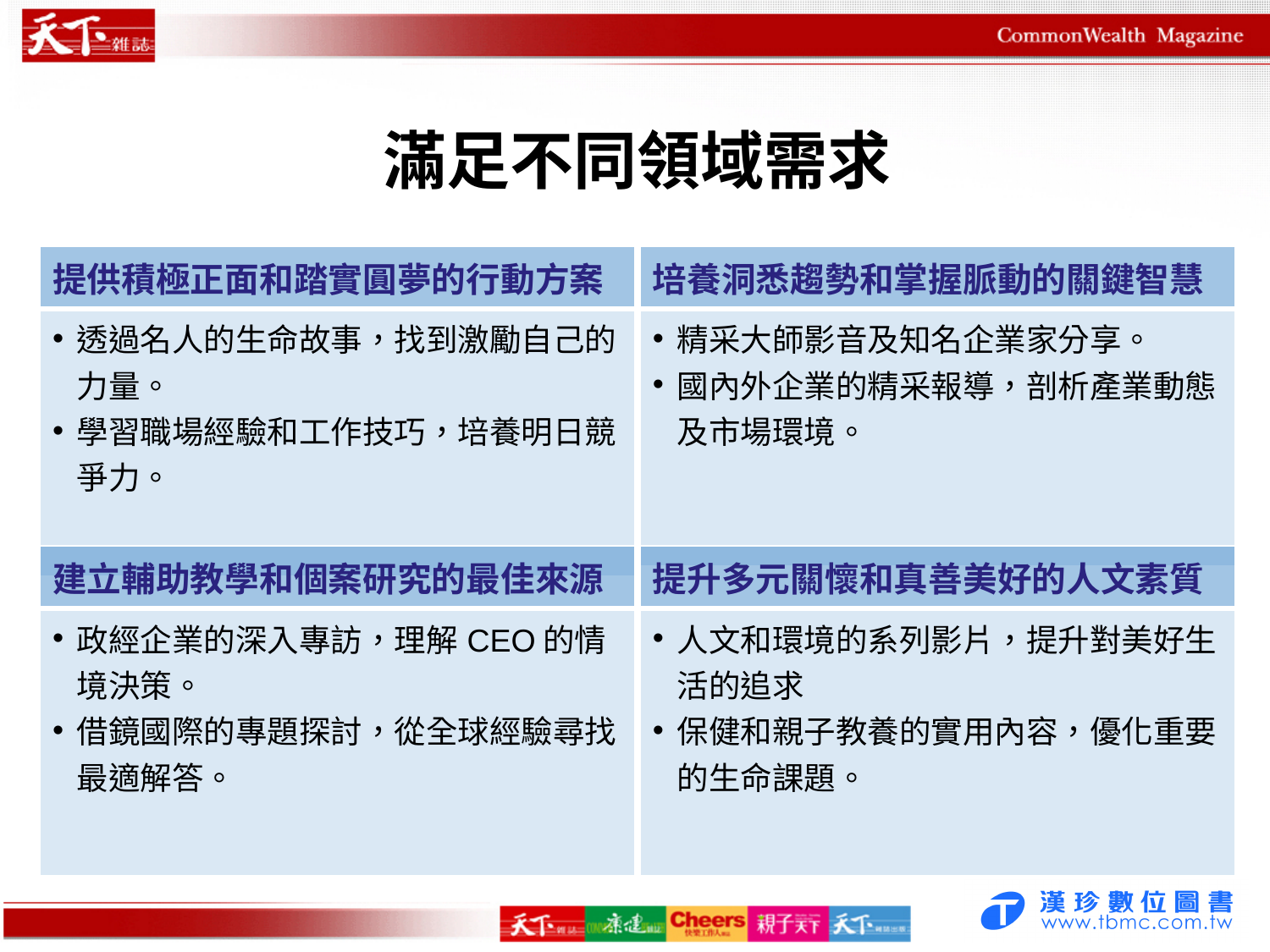

滿足不同領域需求
| 培養洞悉趨勢和掌握脈動的關鍵智慧 |
| --- |
| 精采大師影音及知名企業家分享。 國內外企業的精采報導，剖析產業動態及市場環境。 |
| 提供積極正面和踏實圓夢的行動方案 |
| --- |
| 透過名人的生命故事，找到激勵自己的力量。 學習職場經驗和工作技巧，培養明日競爭力。 |
| 建立輔助教學和個案研究的最佳來源 |
| --- |
| 政經企業的深入專訪，理解CEO的情境決策。 借鏡國際的專題探討，從全球經驗尋找最適解答。 |
| 提升多元關懷和真善美好的人文素質 |
| --- |
| 人文和環境的系列影片，提升對美好生活的追求 保健和親子教養的實用內容，優化重要的生命課題。 |